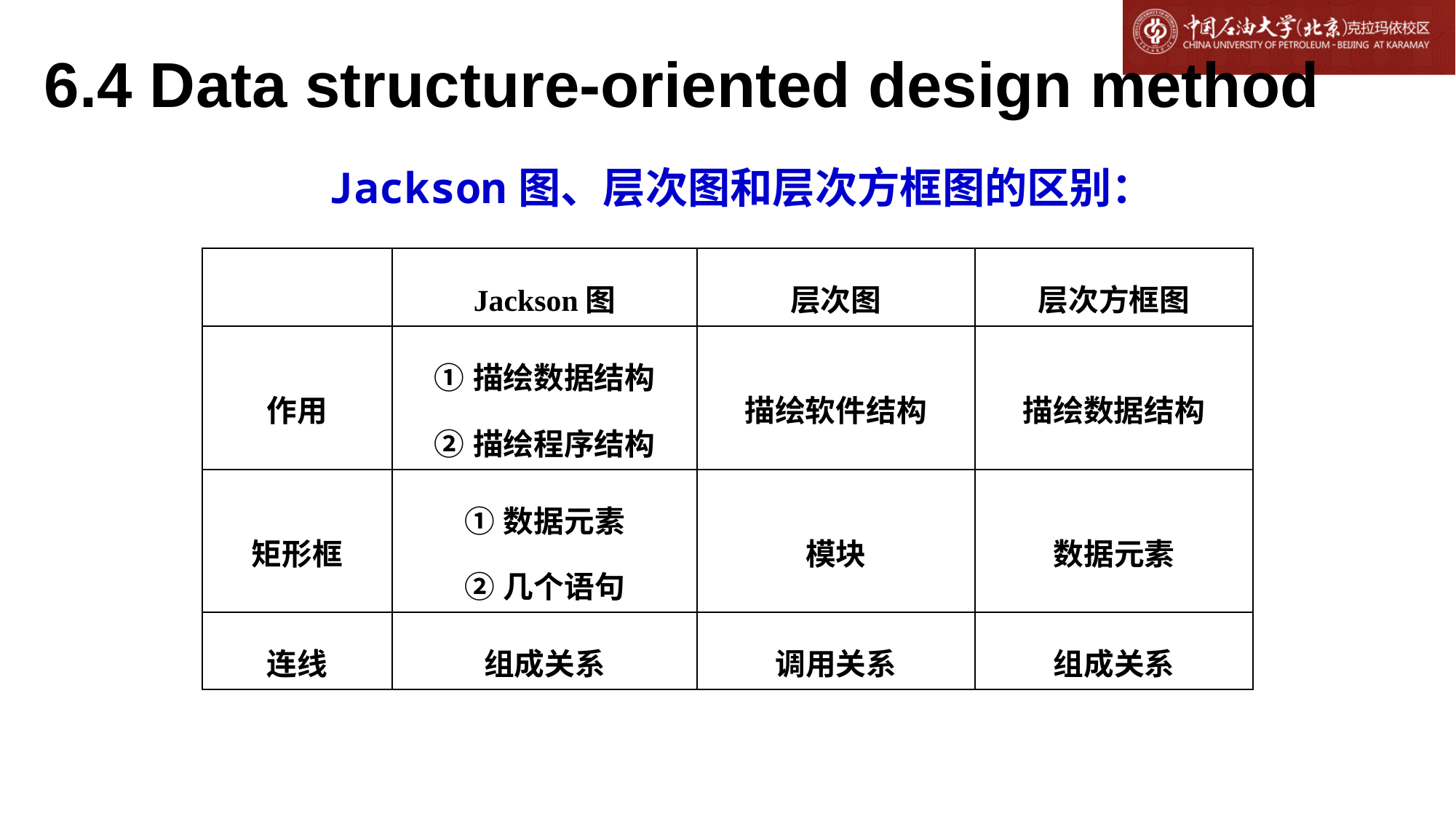

# 6.4 Data structure-oriented design method
Jackson图、层次图和层次方框图的区别：
|  | Jackson图 | 层次图 | 层次方框图 |
| --- | --- | --- | --- |
| 作用 | ①描绘数据结构 ②描绘程序结构 | 描绘软件结构 | 描绘数据结构 |
| 矩形框 | ①数据元素 ②几个语句 | 模块 | 数据元素 |
| 连线 | 组成关系 | 调用关系 | 组成关系 |